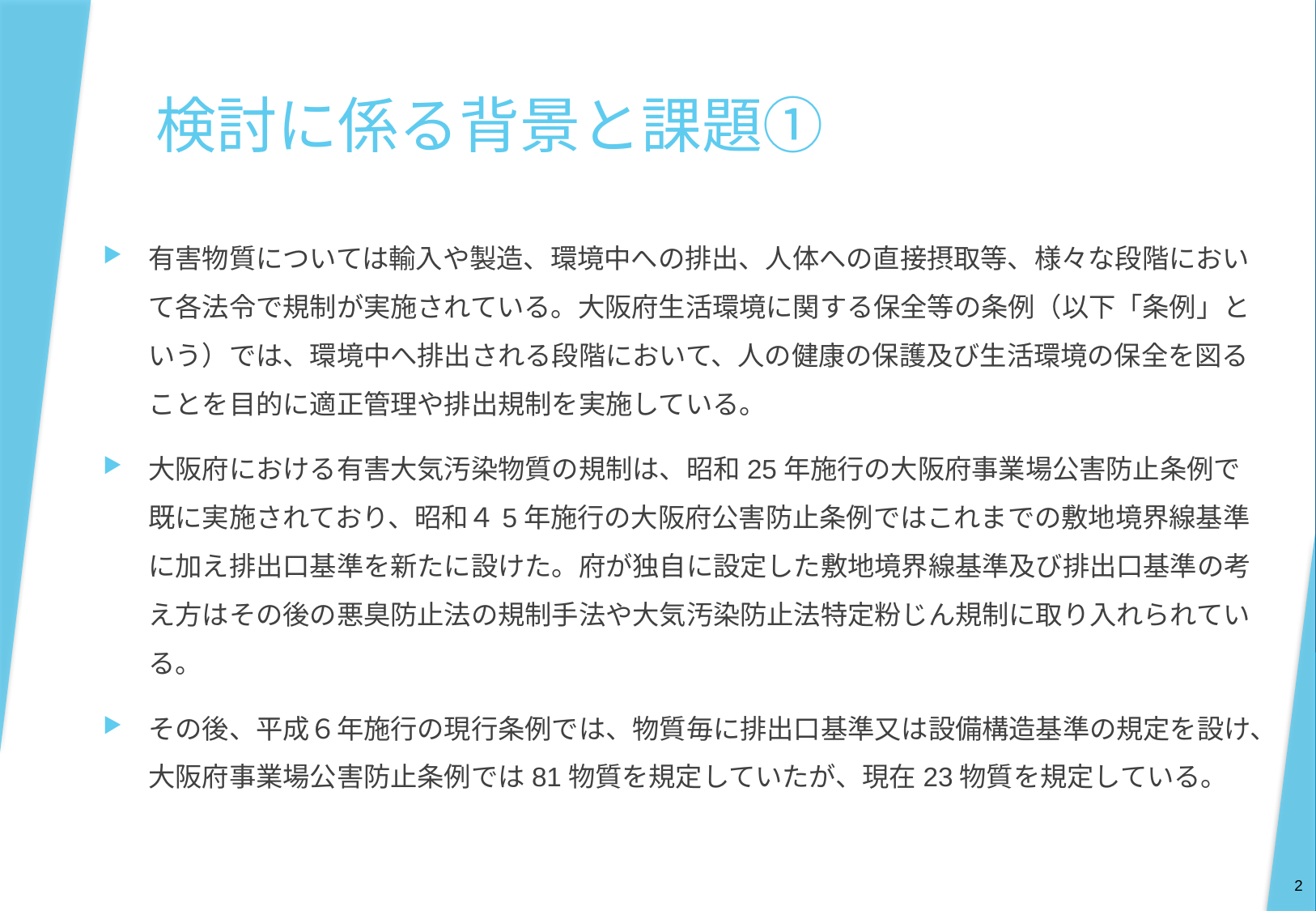

# 検討に係る背景と課題①
有害物質については輸入や製造、環境中への排出、人体への直接摂取等、様々な段階において各法令で規制が実施されている。大阪府生活環境に関する保全等の条例（以下「条例」という）では、環境中へ排出される段階において、人の健康の保護及び生活環境の保全を図ることを目的に適正管理や排出規制を実施している。
大阪府における有害大気汚染物質の規制は、昭和25年施行の大阪府事業場公害防止条例で既に実施されており、昭和４5年施行の大阪府公害防止条例ではこれまでの敷地境界線基準に加え排出口基準を新たに設けた。府が独自に設定した敷地境界線基準及び排出口基準の考え方はその後の悪臭防止法の規制手法や大気汚染防止法特定粉じん規制に取り入れられている。
その後、平成６年施行の現行条例では、物質毎に排出口基準又は設備構造基準の規定を設け、大阪府事業場公害防止条例では81物質を規定していたが、現在23物質を規定している。

2